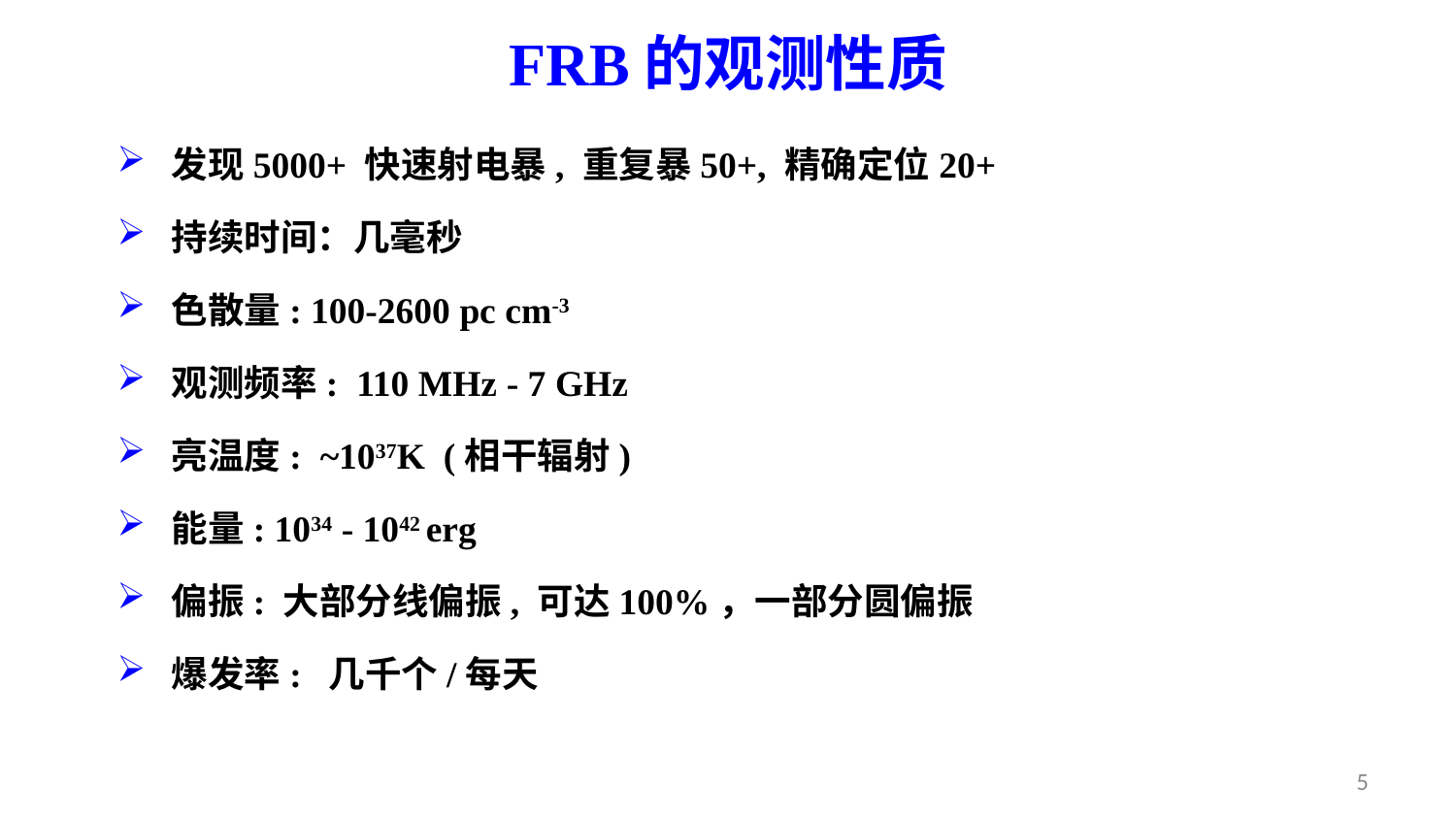

# FRB的观测性质
发现5000+ 快速射电暴, 重复暴50+, 精确定位20+
持续时间：几毫秒
色散量: 100-2600 pc cm-3
观测频率:  110 MHz - 7 GHz
亮温度:  ~1037K  (相干辐射)
能量: 1034 - 1042 erg
偏振: 大部分线偏振, 可达100%，一部分圆偏振
爆发率:  几千个/每天

5